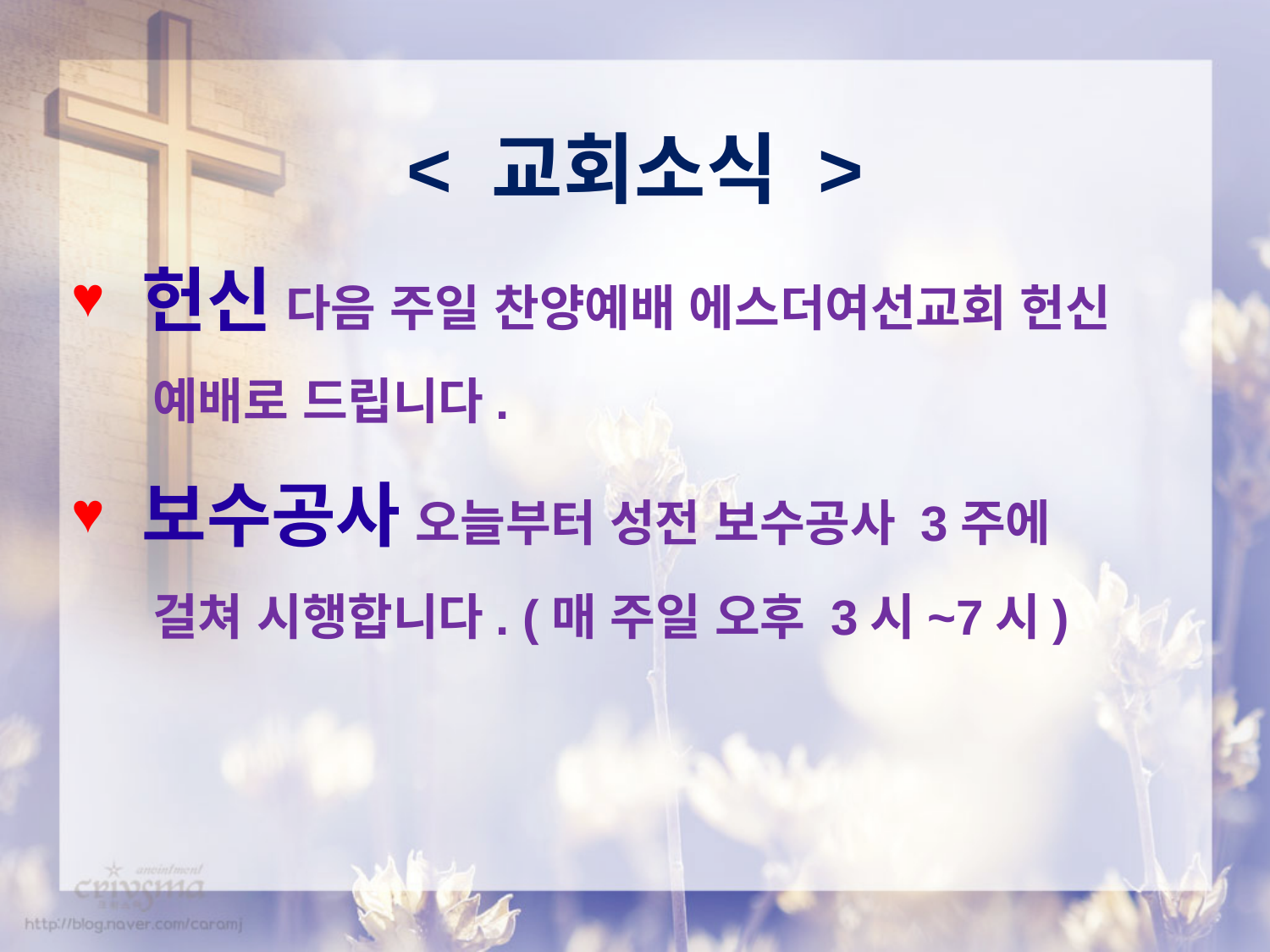

< 교회소식 >
 헌신 다음 주일 찬양예배 에스더여선교회 헌신
     예배로 드립니다.
 보수공사 오늘부터 성전 보수공사 3주에
     걸쳐 시행합니다. (매 주일 오후 3시~7시)